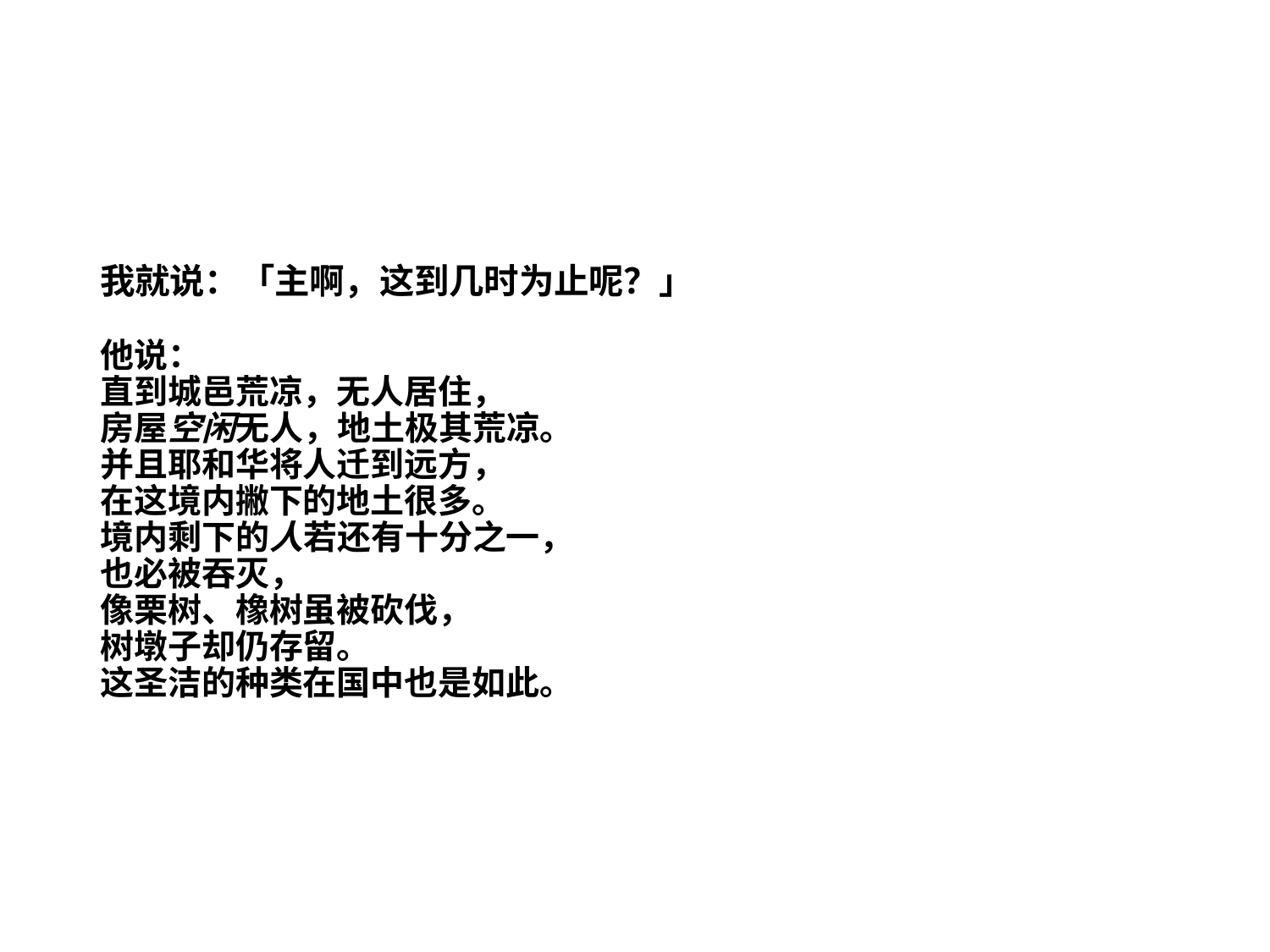

# 我就说：「主啊，这到几时为止呢？」 他说： 直到城邑荒凉，无人居住， 房屋空闲无人，地土极其荒凉。 并且耶和华将人迁到远方， 在这境内撇下的地土很多。 境内剩下的人若还有十分之一， 也必被吞灭， 像栗树、橡树虽被砍伐， 树墩子却仍存留。 这圣洁的种类在国中也是如此。